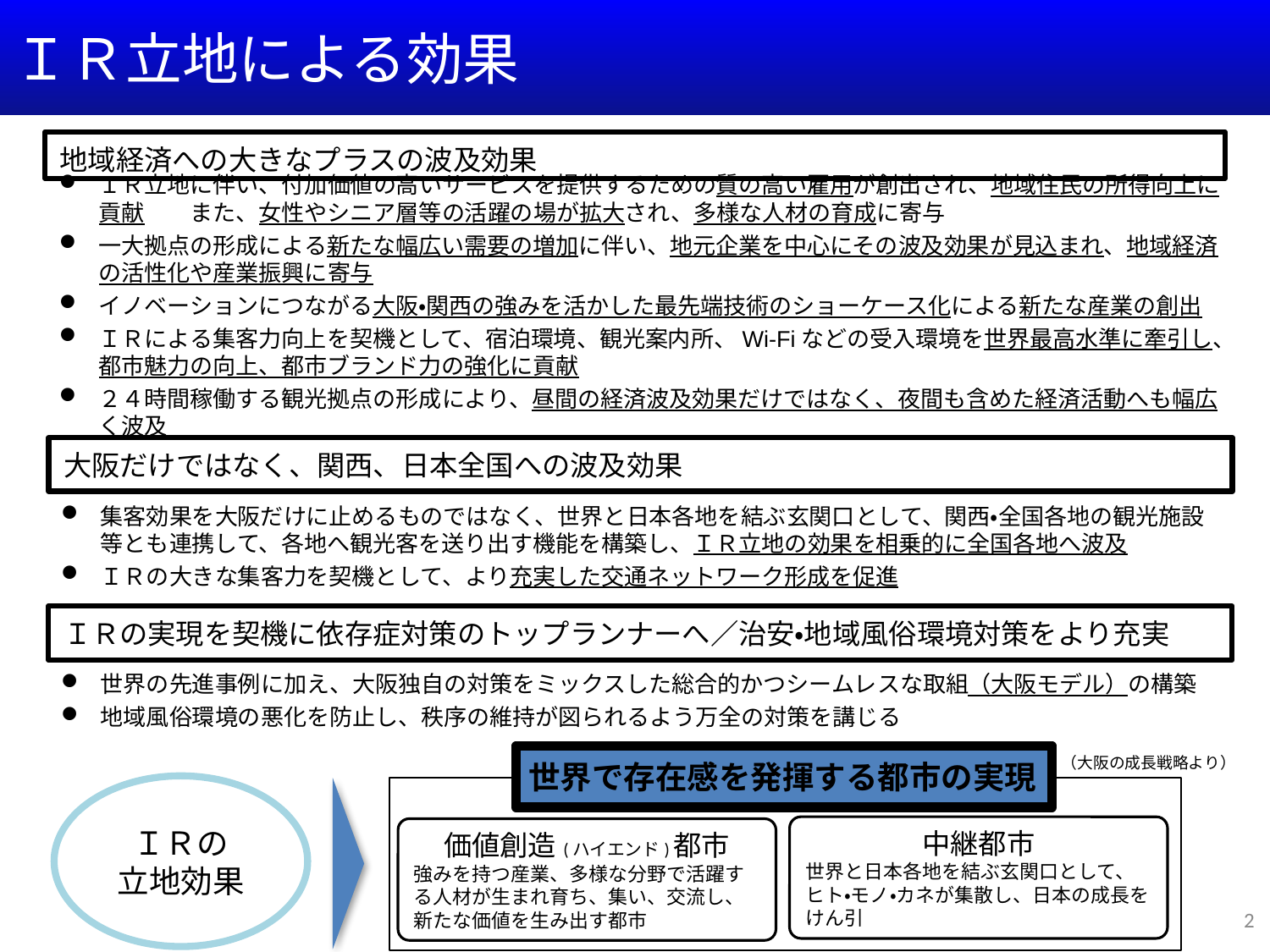

ＩＲ立地による効果
地域経済への大きなプラスの波及効果
ＩＲ立地に伴い、付加価値の高いサービスを提供するための質の高い雇用が創出され、地域住民の所得向上に貢献　　また、女性やシニア層等の活躍の場が拡大され、多様な人材の育成に寄与
一大拠点の形成による新たな幅広い需要の増加に伴い、地元企業を中心にその波及効果が見込まれ、地域経済の活性化や産業振興に寄与
イノベーションにつながる大阪・関西の強みを活かした最先端技術のショーケース化による新たな産業の創出
ＩＲによる集客力向上を契機として、宿泊環境、観光案内所、Wi-Fiなどの受入環境を世界最高水準に牽引し、都市魅力の向上、都市ブランド力の強化に貢献
２４時間稼働する観光拠点の形成により、昼間の経済波及効果だけではなく、夜間も含めた経済活動へも幅広く波及
大阪だけではなく、関西、日本全国への波及効果
集客効果を大阪だけに止めるものではなく、世界と日本各地を結ぶ玄関口として、関西・全国各地の観光施設等とも連携して、各地へ観光客を送り出す機能を構築し、ＩＲ立地の効果を相乗的に全国各地へ波及
ＩＲの大きな集客力を契機として、より充実した交通ネットワーク形成を促進
ＩＲの実現を契機に依存症対策のトップランナーへ／治安・地域風俗環境対策をより充実
世界の先進事例に加え、大阪独自の対策をミックスした総合的かつシームレスな取組（大阪モデル）の構築
地域風俗環境の悪化を防止し、秩序の維持が図られるよう万全の対策を講じる
（大阪の成長戦略より）
世界で存在感を発揮する都市の実現
ＩＲの
立地効果

中継都市
世界と日本各地を結ぶ玄関口として、ヒト・モノ・カネが集散し、日本の成長をけん引
価値創造(ハイエンド)都市
強みを持つ産業、多様な分野で活躍する人材が生まれ育ち、集い、交流し、新たな価値を生み出す都市

2